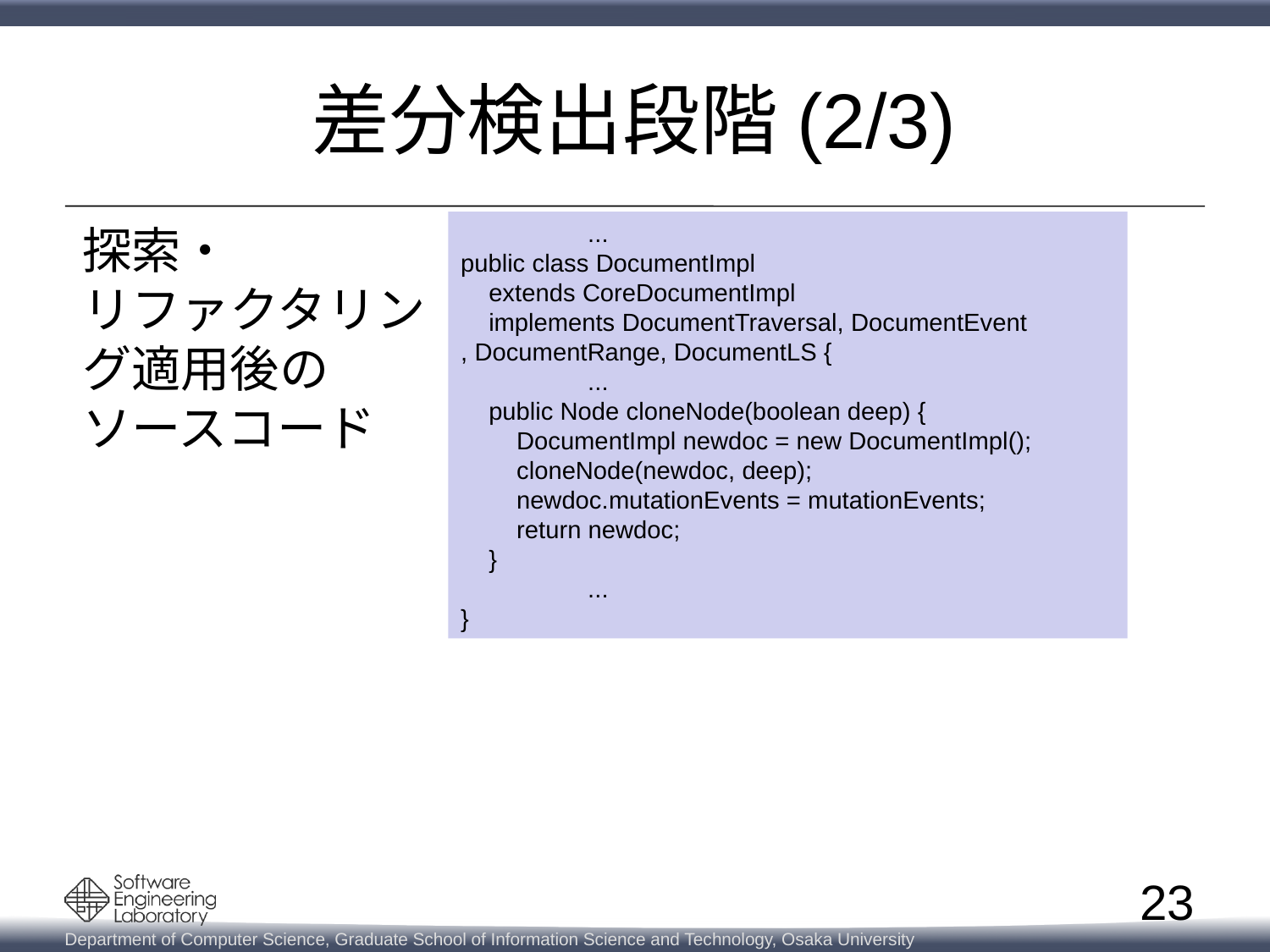

# 差分検出段階(2/3)
	...
public class DocumentImpl
    extends CoreDocumentImpl
    implements DocumentTraversal, DocumentEvent
, DocumentRange, DocumentLS {
	...
    public Node cloneNode(boolean deep) {
        DocumentImpl newdoc = new DocumentImpl();
        cloneNode(newdoc, deep);
        newdoc.mutationEvents = mutationEvents;
        return newdoc;
    }
	...
}
探索・
リファクタリング適用後の
ソースコード
23